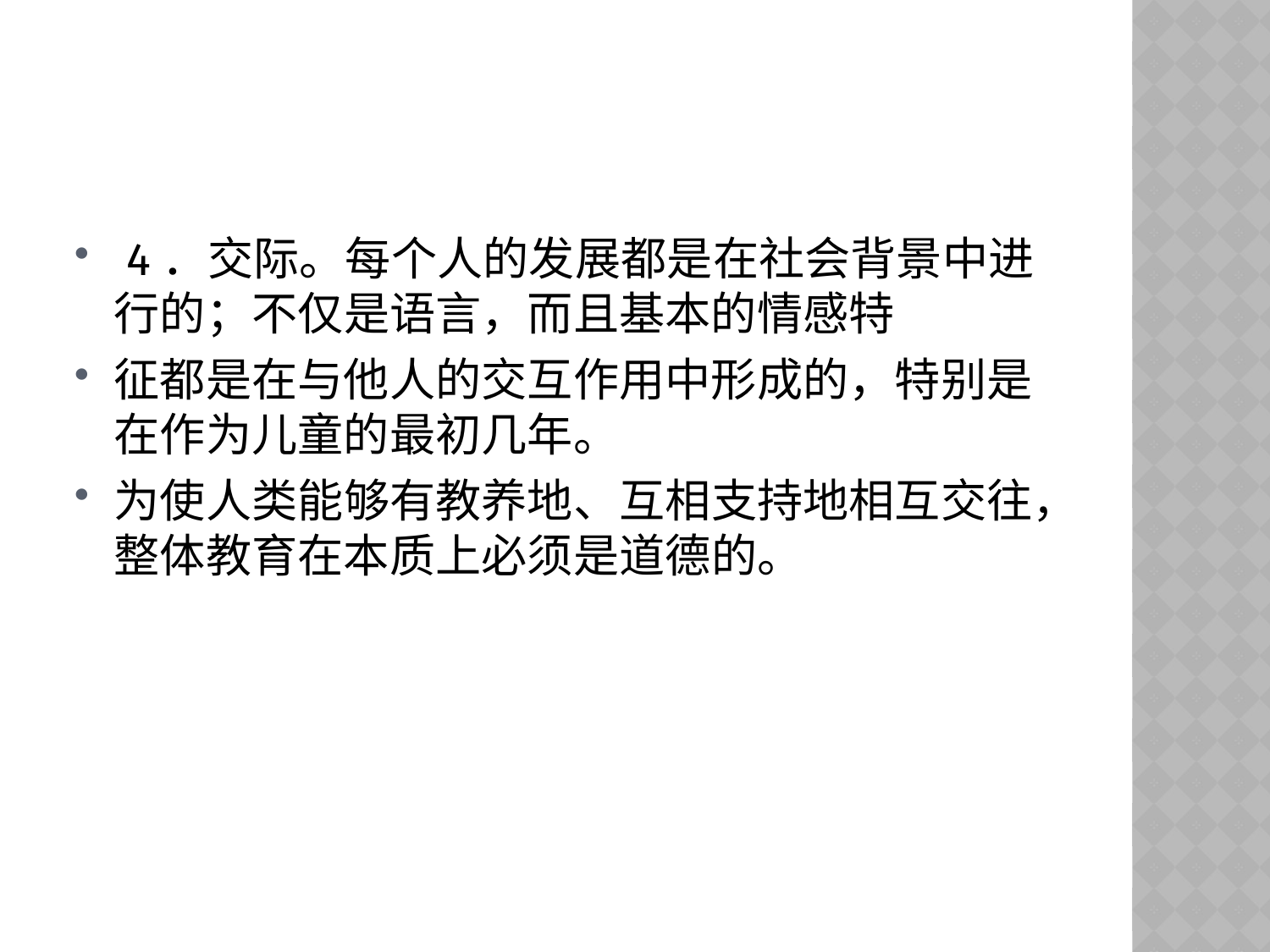

#
 4．交际。每个人的发展都是在社会背景中进行的；不仅是语言，而且基本的情感特
征都是在与他人的交互作用中形成的，特别是在作为儿童的最初几年。
为使人类能够有教养地、互相支持地相互交往，整体教育在本质上必须是道德的。